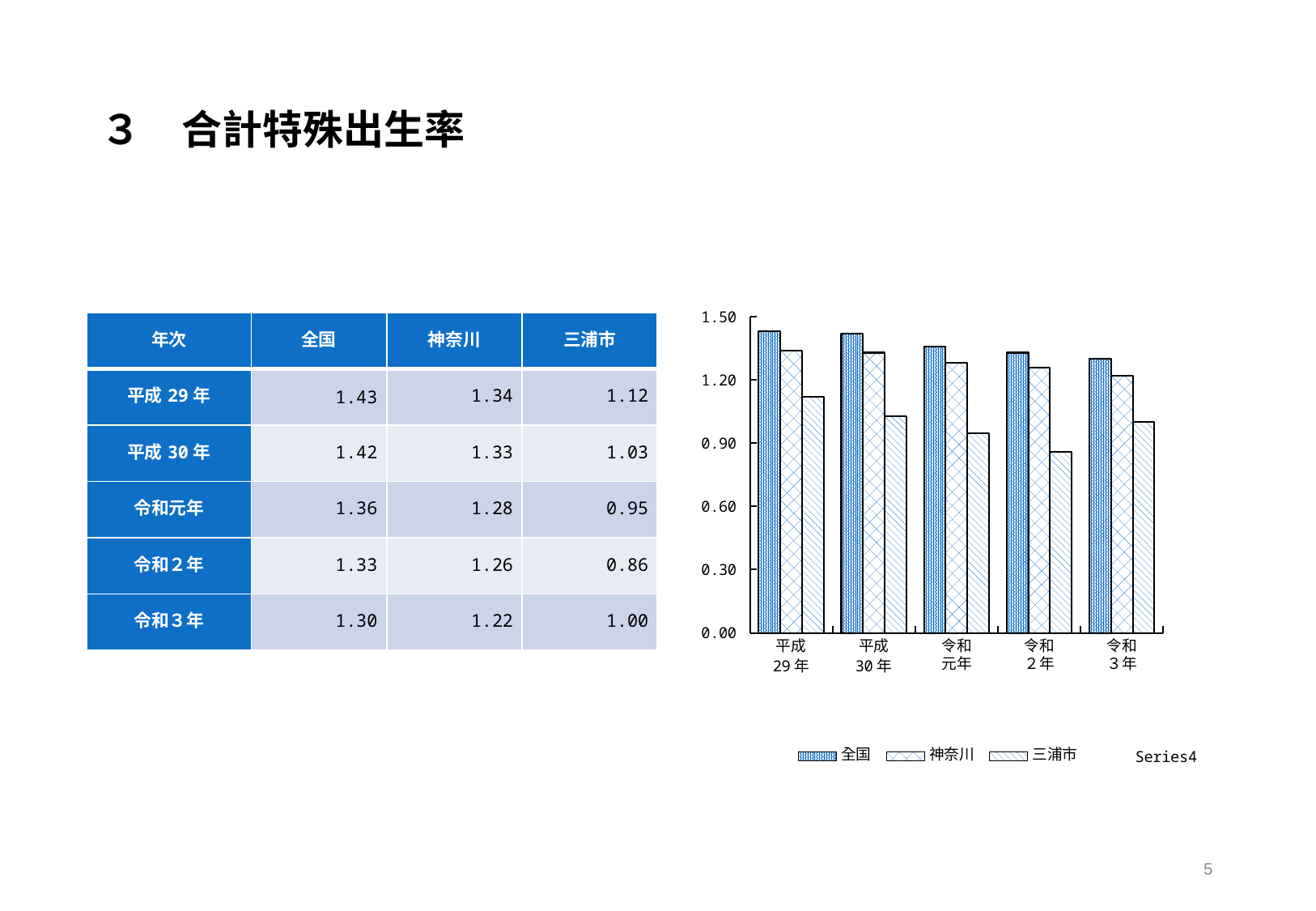

３　合計特殊出生率

[unsupported chart]

| 年次 | 全国 | 神奈川 | 三浦市 |
| --- | --- | --- | --- |
| 平成29年 | 1.43 | 1.34 | 1.12 |
| 平成30年 | 1.42 | 1.33 | 1.03 |
| 令和元年 | 1.36 | 1.28 | 0.95 |
| 令和２年 | 1.33 | 1.26 | 0.86 |
| 令和３年 | 1.30 | 1.22 | 1.00 |
5